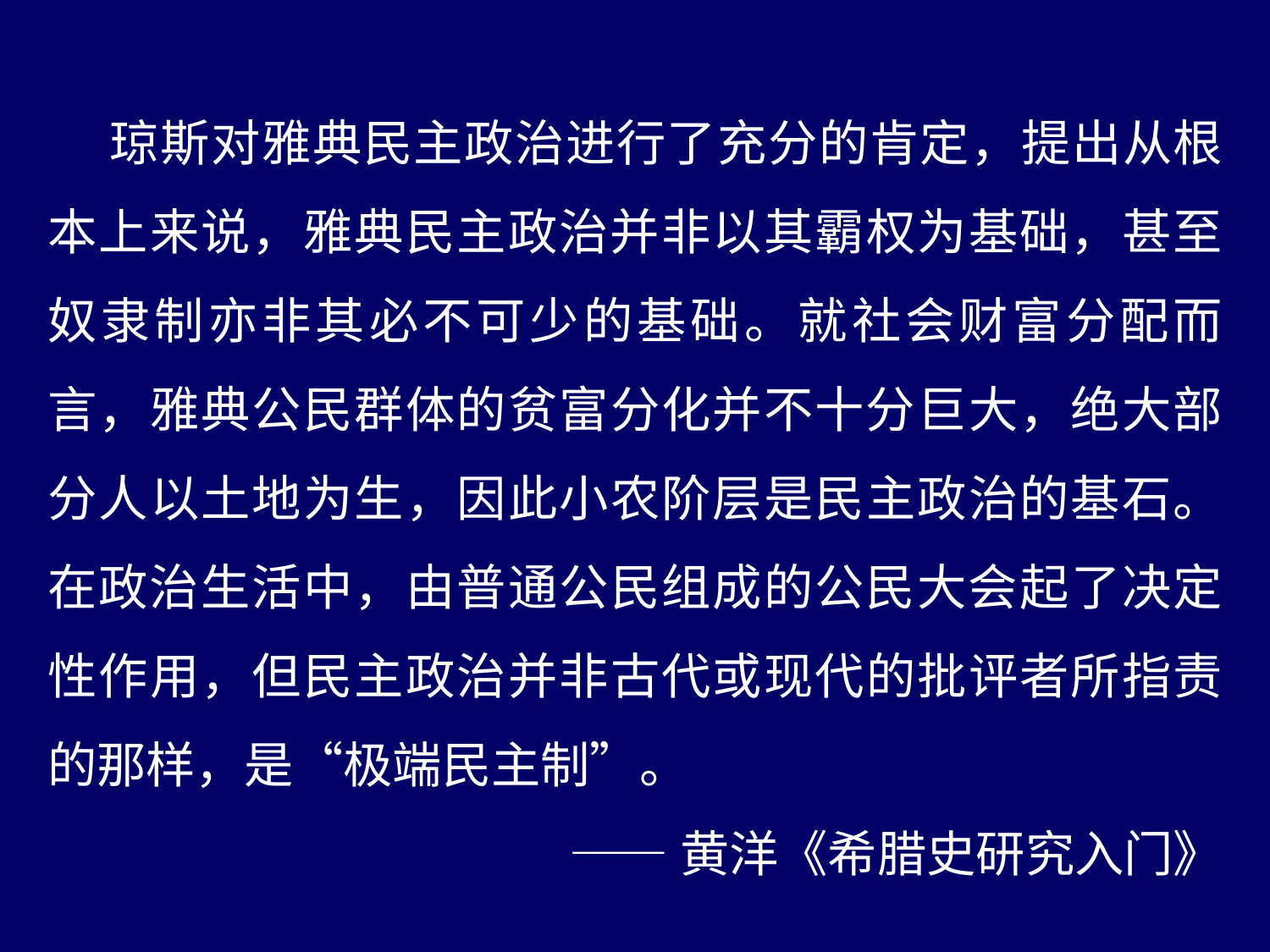

琼斯对雅典民主政治进行了充分的肯定，提出从根本上来说，雅典民主政治并非以其霸权为基础，甚至奴隶制亦非其必不可少的基础。就社会财富分配而言，雅典公民群体的贫富分化并不十分巨大，绝大部分人以土地为生，因此小农阶层是民主政治的基石。在政治生活中，由普通公民组成的公民大会起了决定性作用，但民主政治并非古代或现代的批评者所指责的那样，是“极端民主制”。
——黄洋《希腊史研究入门》